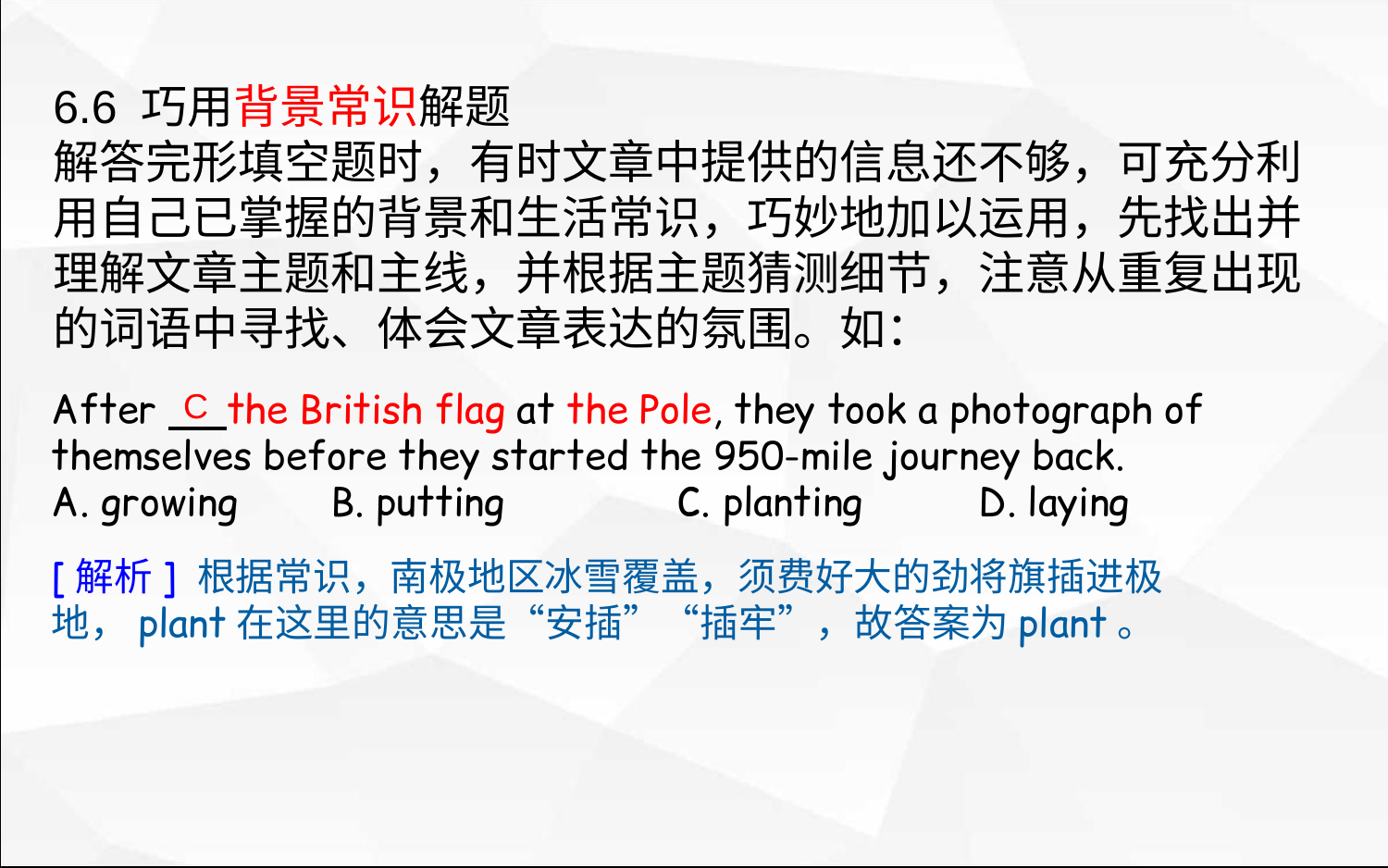

6.6 巧用背景常识解题
解答完形填空题时，有时文章中提供的信息还不够，可充分利用自己已掌握的背景和生活常识，巧妙地加以运用，先找出并理解文章主题和主线，并根据主题猜测细节，注意从重复出现的词语中寻找、体会文章表达的氛围。如：

After      the British flag at the Pole, they took a photograph of themselves before they started the 950-mile journey back.
A. growing        B. putting               C. planting          D. laying
C
[解析] 根据常识，南极地区冰雪覆盖，须费好大的劲将旗插进极地，plant在这里的意思是“安插”“插牢”，故答案为plant。